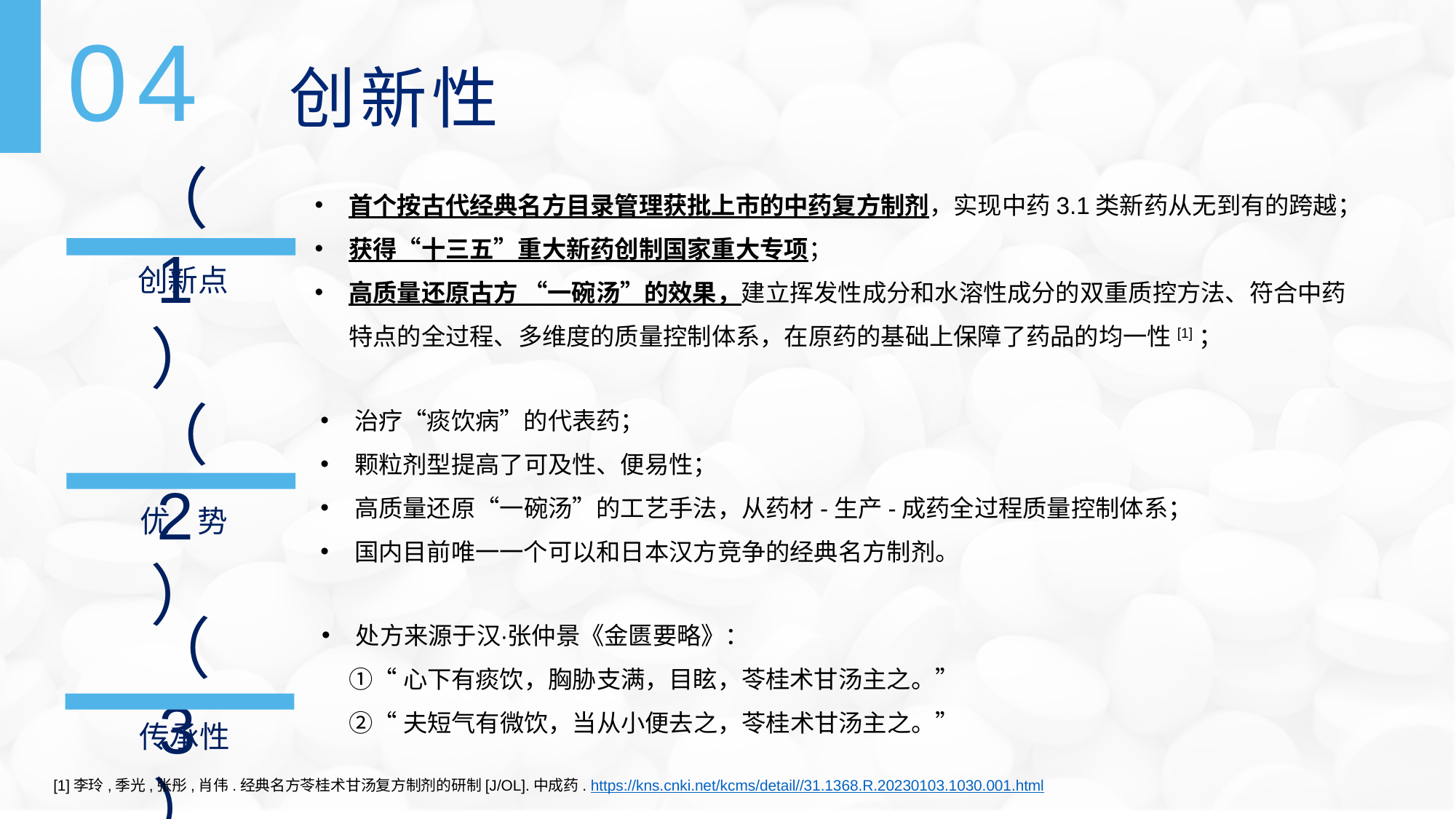

04
创新性
（1）
首个按古代经典名方目录管理获批上市的中药复方制剂，实现中药3.1类新药从无到有的跨越；
获得“十三五”重大新药创制国家重大专项；
高质量还原古方 “一碗汤”的效果，建立挥发性成分和水溶性成分的双重质控方法、符合中药特点的全过程、多维度的质量控制体系，在原药的基础上保障了药品的均一性[1]；

创新点
治疗“痰饮病”的代表药；
颗粒剂型提高了可及性、便易性；
高质量还原“一碗汤”的工艺手法，从药材-生产-成药全过程质量控制体系；
国内目前唯一一个可以和日本汉方竞争的经典名方制剂。
（2）

优    势
处方来源于汉∙张仲景《金匮要略》：
     ①“心下有痰饮，胸胁支满，目眩，苓桂术甘汤主之。”
     ②“夫短气有微饮，当从小便去之，苓桂术甘汤主之。”

（3）

传承性
[1]李玲,季光,张彤,肖伟.经典名方苓桂术甘汤复方制剂的研制[J/OL].中成药. https://kns.cnki.net/kcms/detail//31.1368.R.20230103.1030.001.html